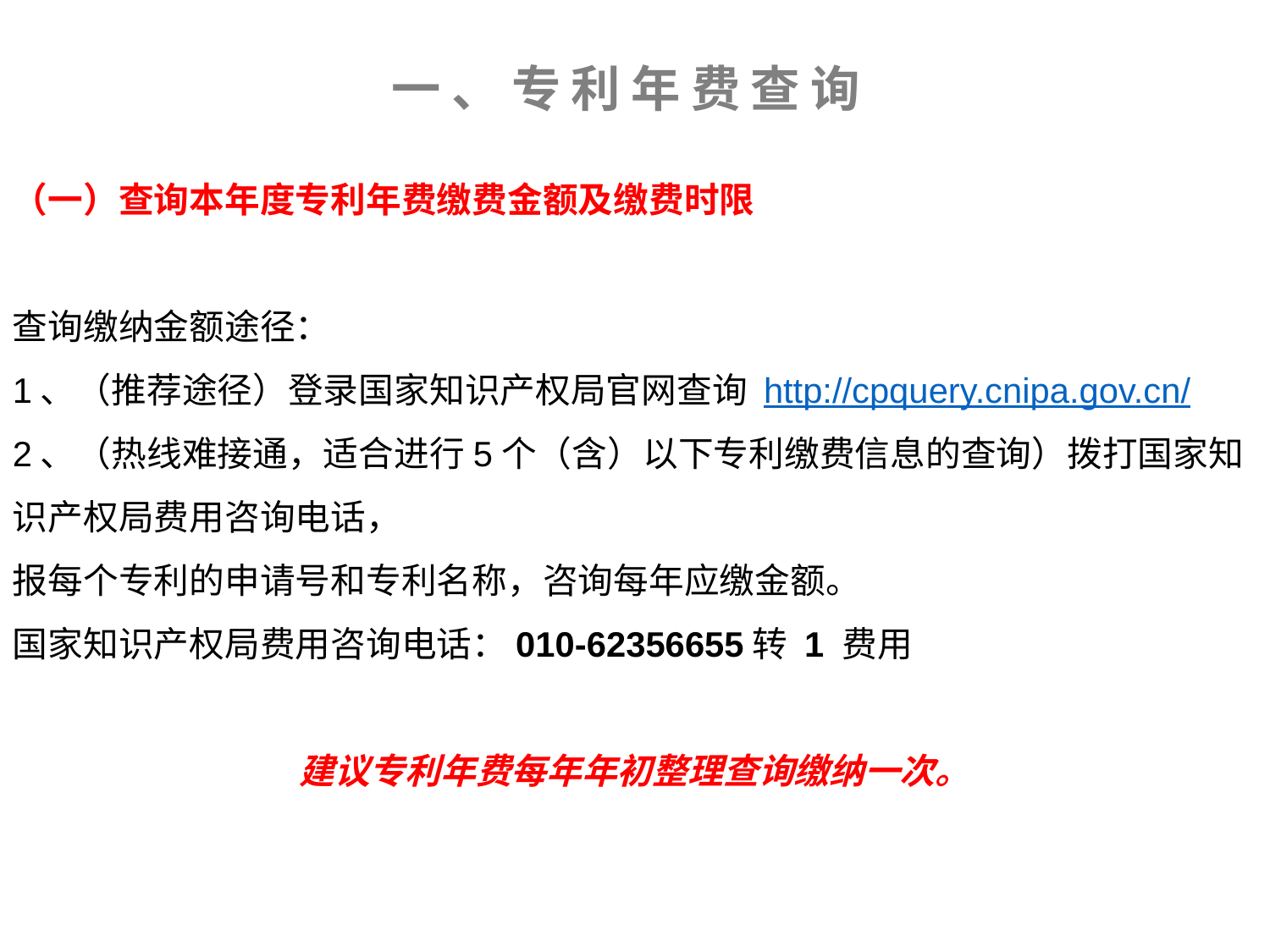

一、专利年费查询
（一）查询本年度专利年费缴费金额及缴费时限

查询缴纳金额途径：
1、（推荐途径）登录国家知识产权局官网查询 http://cpquery.cnipa.gov.cn/   2、（热线难接通，适合进行5个（含）以下专利缴费信息的查询）拨打国家知识产权局费用咨询电话，
报每个专利的申请号和专利名称，咨询每年应缴金额。
国家知识产权局费用咨询电话：010-62356655转 1 费用

建议专利年费每年年初整理查询缴纳一次。